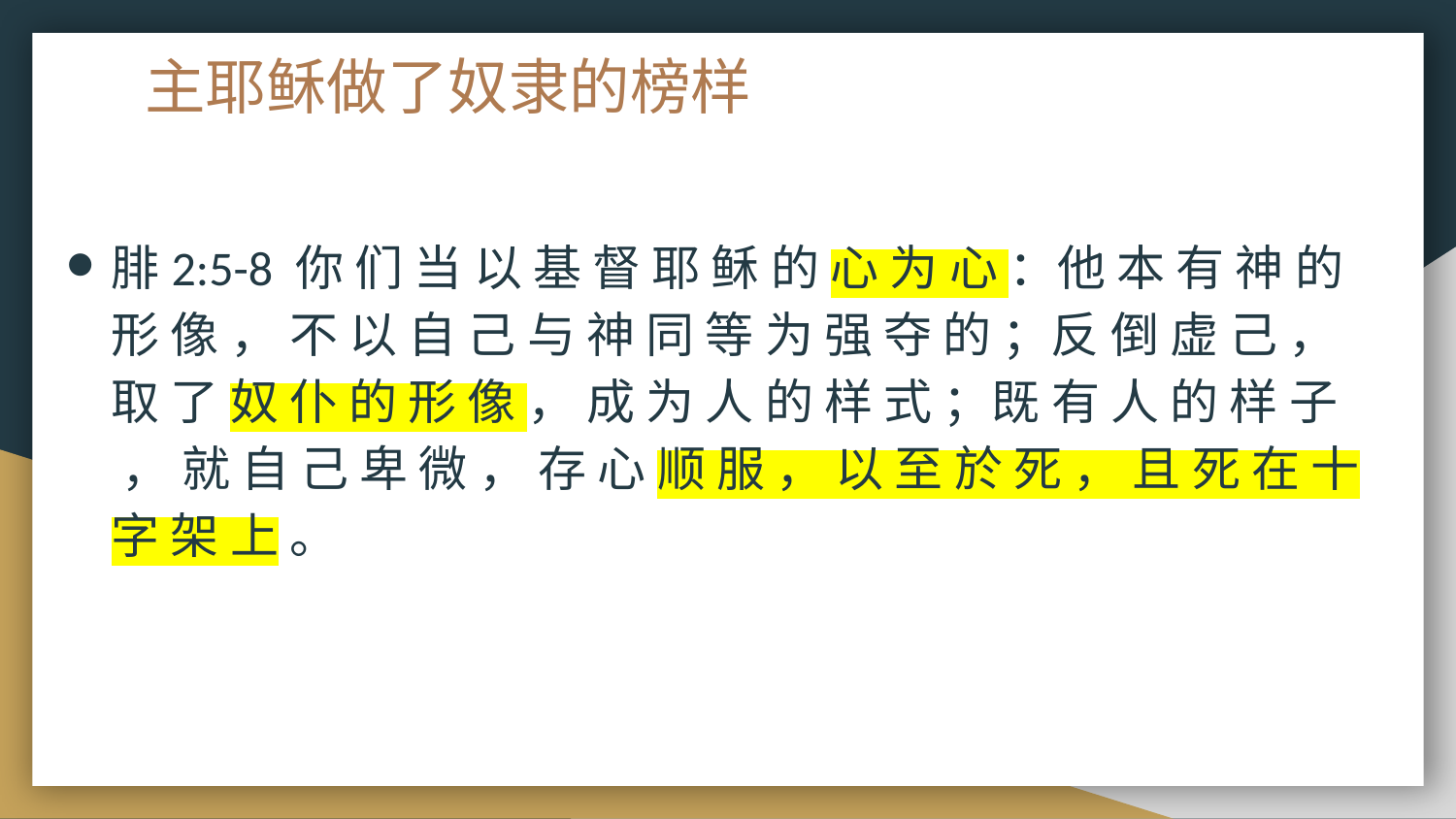

# 主耶稣做了奴隶的榜样
腓2:5-8 你 们 当 以 基 督 耶 稣 的 心 为 心 ：他 本 有 神 的 形 像 ， 不 以 自 己 与 神 同 等 为 强 夺 的 ；反 倒 虚 己 ， 取 了 奴 仆 的 形 像 ， 成 为 人 的 样 式 ；既 有 人 的 样 子 ， 就 自 己 卑 微 ， 存 心 顺 服 ， 以 至 於 死 ， 且 死 在 十 字 架 上 。